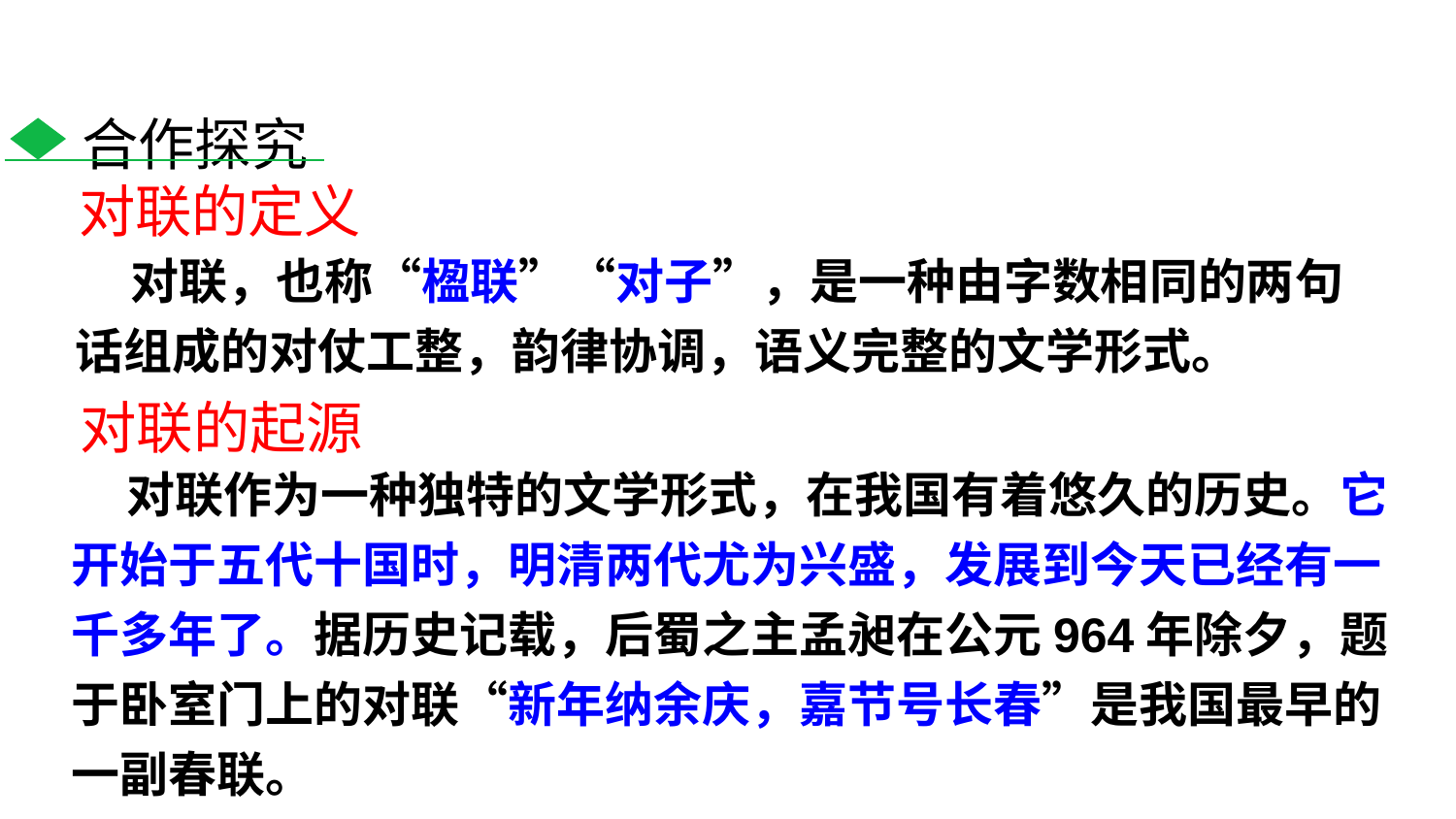

合作探究

对联的定义
    对联，也称“楹联”“对子”，是一种由字数相同的两句话组成的对仗工整，韵律协调，语义完整的文学形式。
对联的起源
    对联作为一种独特的文学形式，在我国有着悠久的历史。它开始于五代十国时，明清两代尤为兴盛，发展到今天已经有一千多年了。据历史记载，后蜀之主孟昶在公元964年除夕，题于卧室门上的对联“新年纳余庆，嘉节号长春”是我国最早的一副春联。